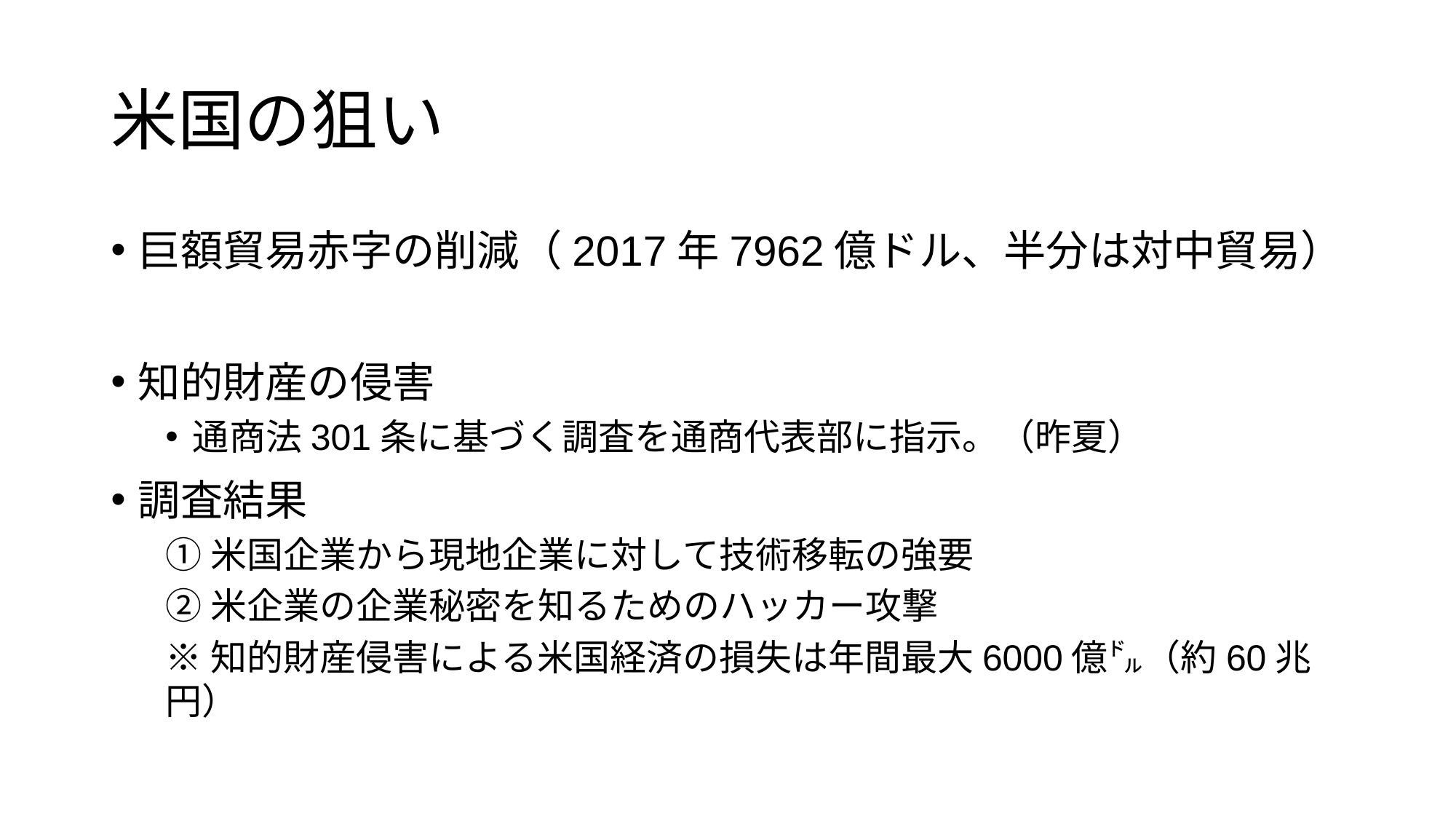

# 米国の狙い
巨額貿易赤字の削減（2017年7962億ドル、半分は対中貿易）

知的財産の侵害
通商法301条に基づく調査を通商代表部に指示。（昨夏）
調査結果
①米国企業から現地企業に対して技術移転の強要
②米企業の企業秘密を知るためのハッカー攻撃
※知的財産侵害による米国経済の損失は年間最大6000億㌦（約60兆円）